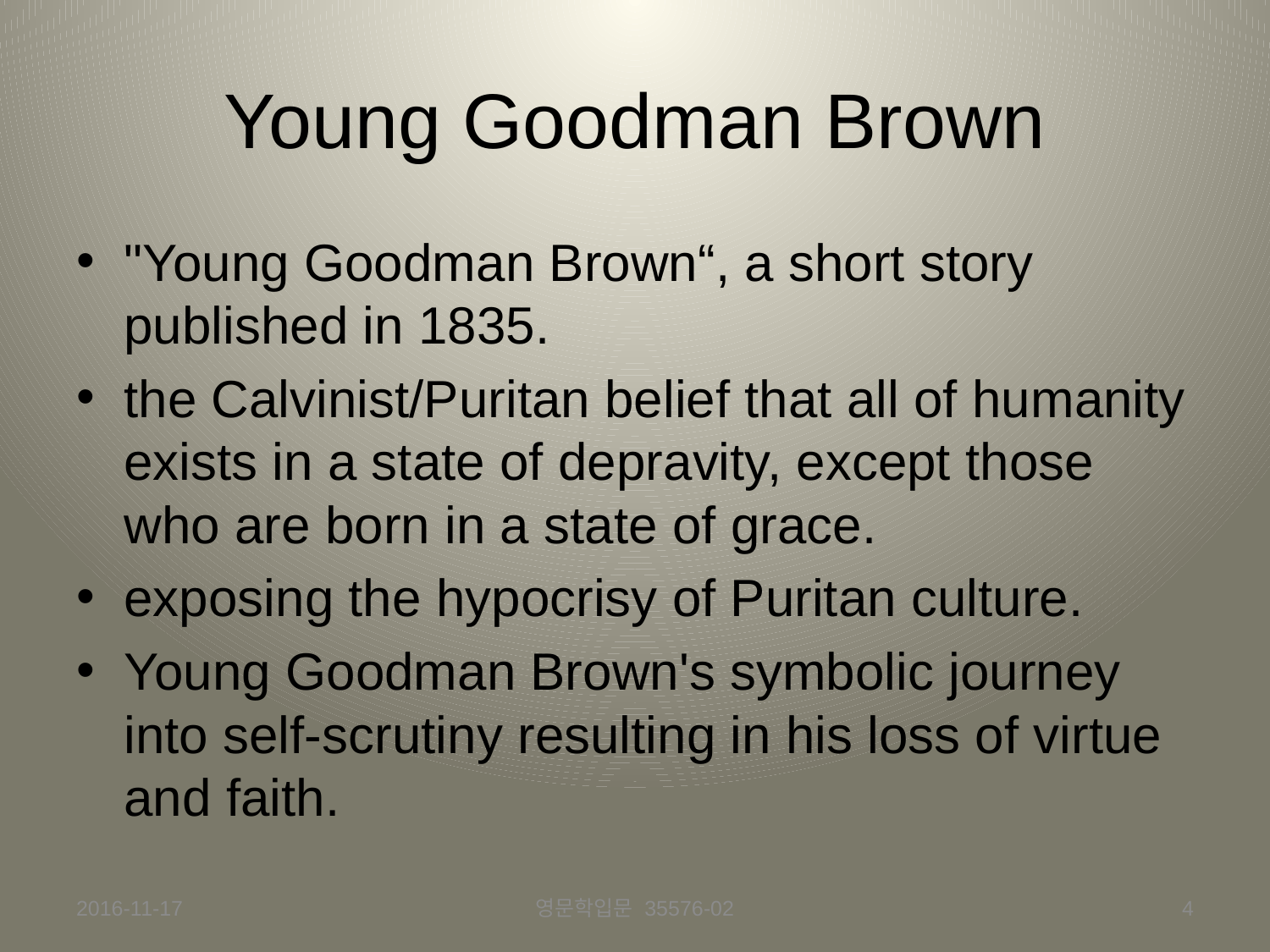

# Young Goodman Brown
"Young Goodman Brown“, a short story published in 1835.
the Calvinist/Puritan belief that all of humanity exists in a state of depravity, except those who are born in a state of grace.
exposing the hypocrisy of Puritan culture.
Young Goodman Brown's symbolic journey into self-scrutiny resulting in his loss of virtue and faith.
2016-11-17
영문학입문 35576-02
4